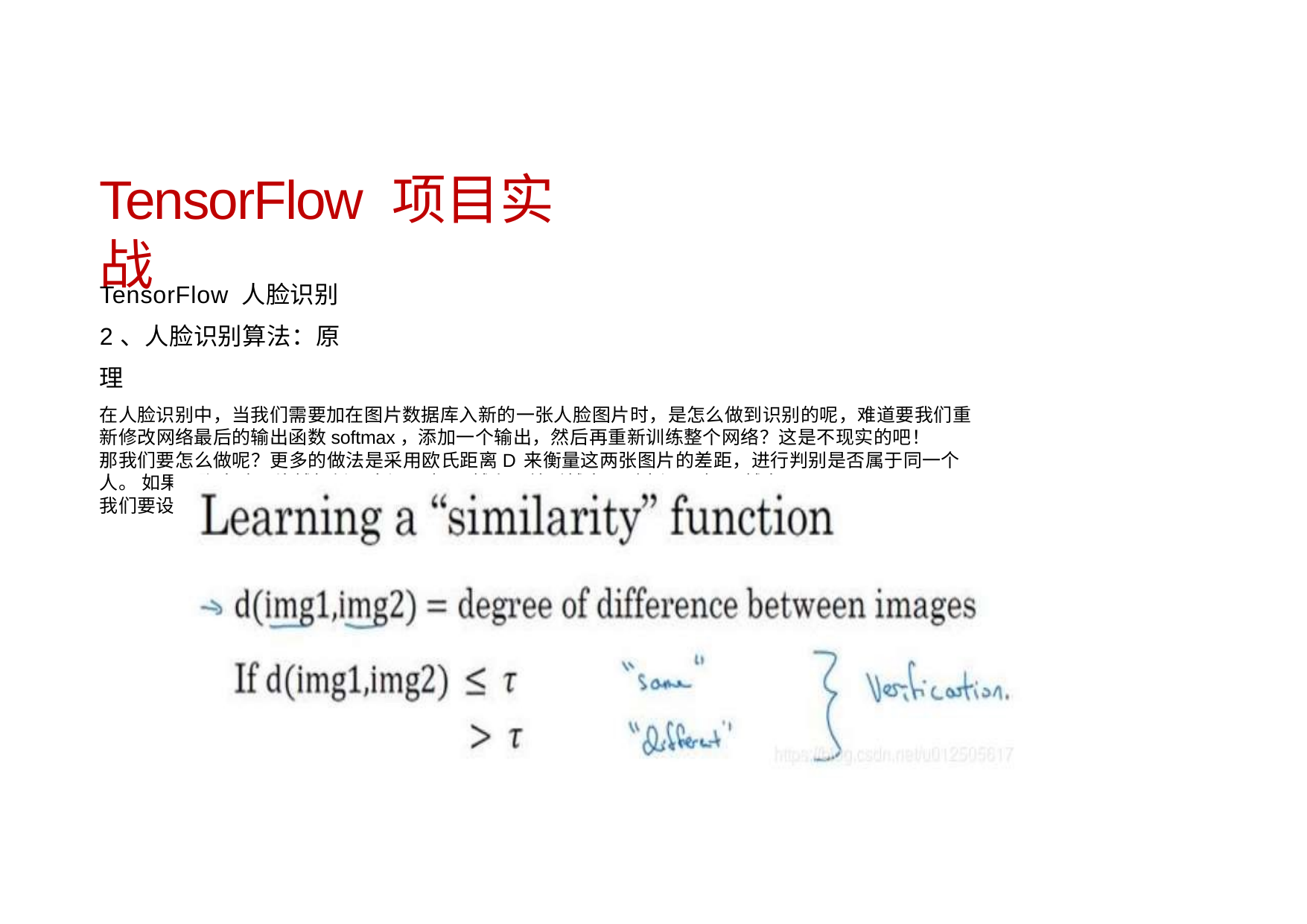

# TensorFlow 项目实战
TensorFlow 人脸识别 2、人脸识别算法：原理
在人脸识别中，当我们需要加在图片数据库入新的一张人脸图片时，是怎么做到识别的呢，难道要我们重 新修改网络最后的输出函数softmax，添加一个输出，然后再重新训练整个网络？这是不现实的吧！
那我们要怎么做呢？更多的做法是采用欧氏距离D来衡量这两张图片的差距，进行判别是否属于同一个人。 如果两张人脸图片越相似，空间距离D越小；差别越大，则空间距离D越大。
我们要设置一个阈值τ，距离小于τ时属于同一个人脸，距离大于τ时就判断为不同的人脸。